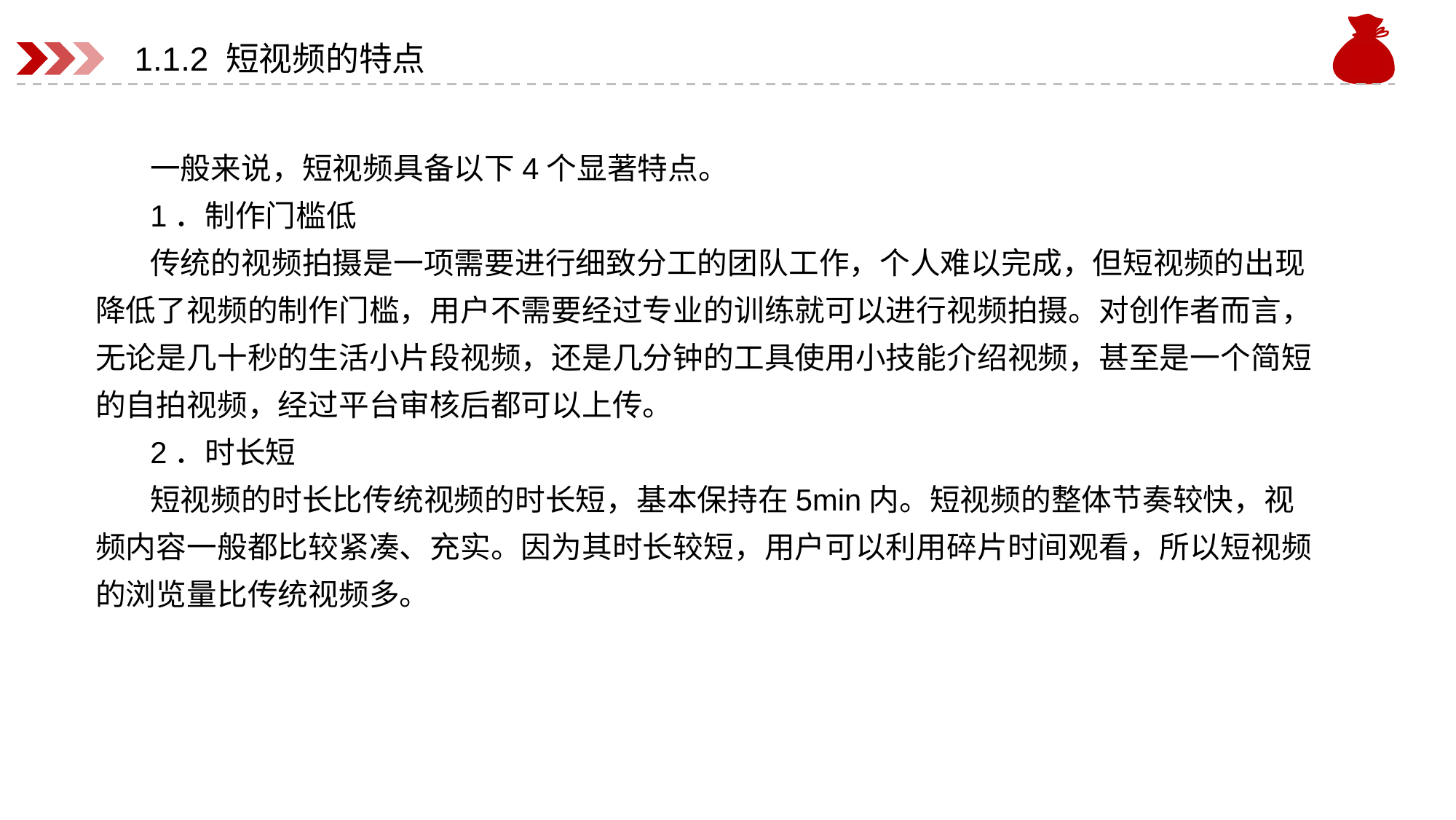

# 1.1.2 短视频的特点
4
一般来说，短视频具备以下4个显著特点。
1．制作门槛低
传统的视频拍摄是一项需要进行细致分工的团队工作，个人难以完成，但短视频的出现降低了视频的制作门槛，用户不需要经过专业的训练就可以进行视频拍摄。对创作者而言，无论是几十秒的生活小片段视频，还是几分钟的工具使用小技能介绍视频，甚至是一个简短的自拍视频，经过平台审核后都可以上传。
2．时长短
短视频的时长比传统视频的时长短，基本保持在5min内。短视频的整体节奏较快，视频内容一般都比较紧凑、充实。因为其时长较短，用户可以利用碎片时间观看，所以短视频的浏览量比传统视频多。